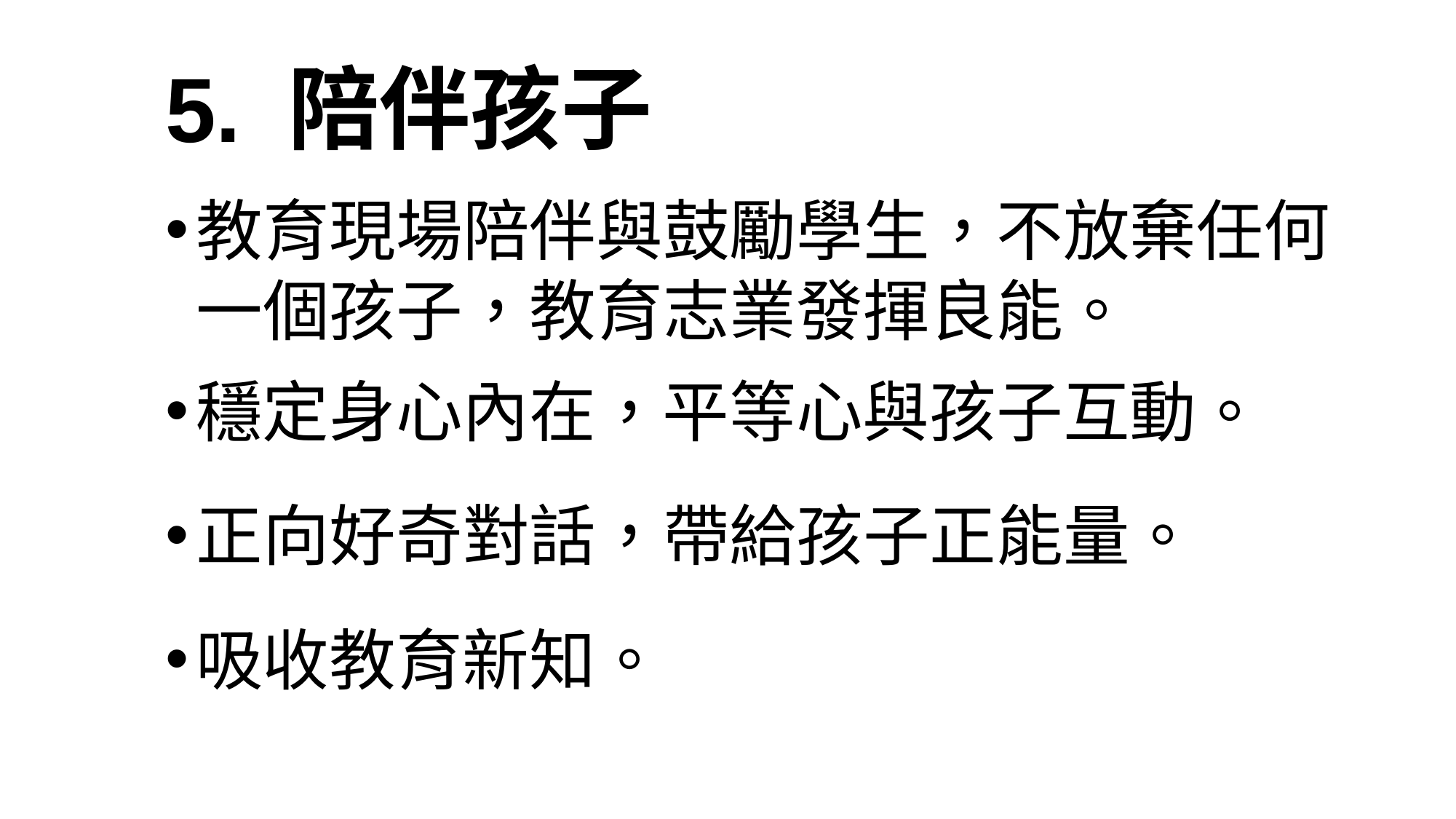

# 5. 陪伴孩子
教育現場陪伴與鼓勵學生，不放棄任何一個孩子，教育志業發揮良能。
穩定身心內在，平等心與孩子互動。
正向好奇對話，帶給孩子正能量。
吸收教育新知。